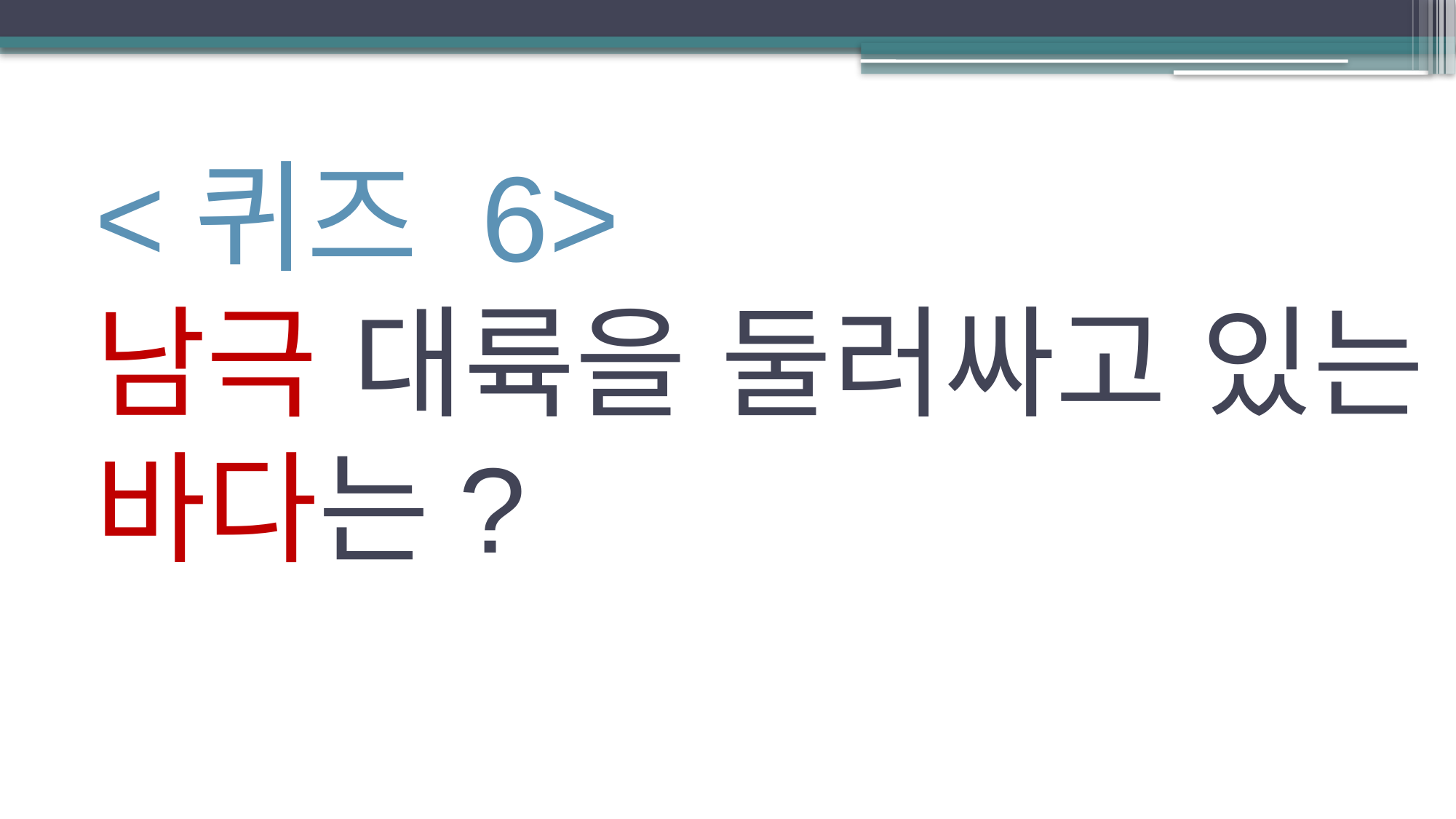

# <퀴즈 6> 남극 대륙을 둘러싸고 있는 바다는?